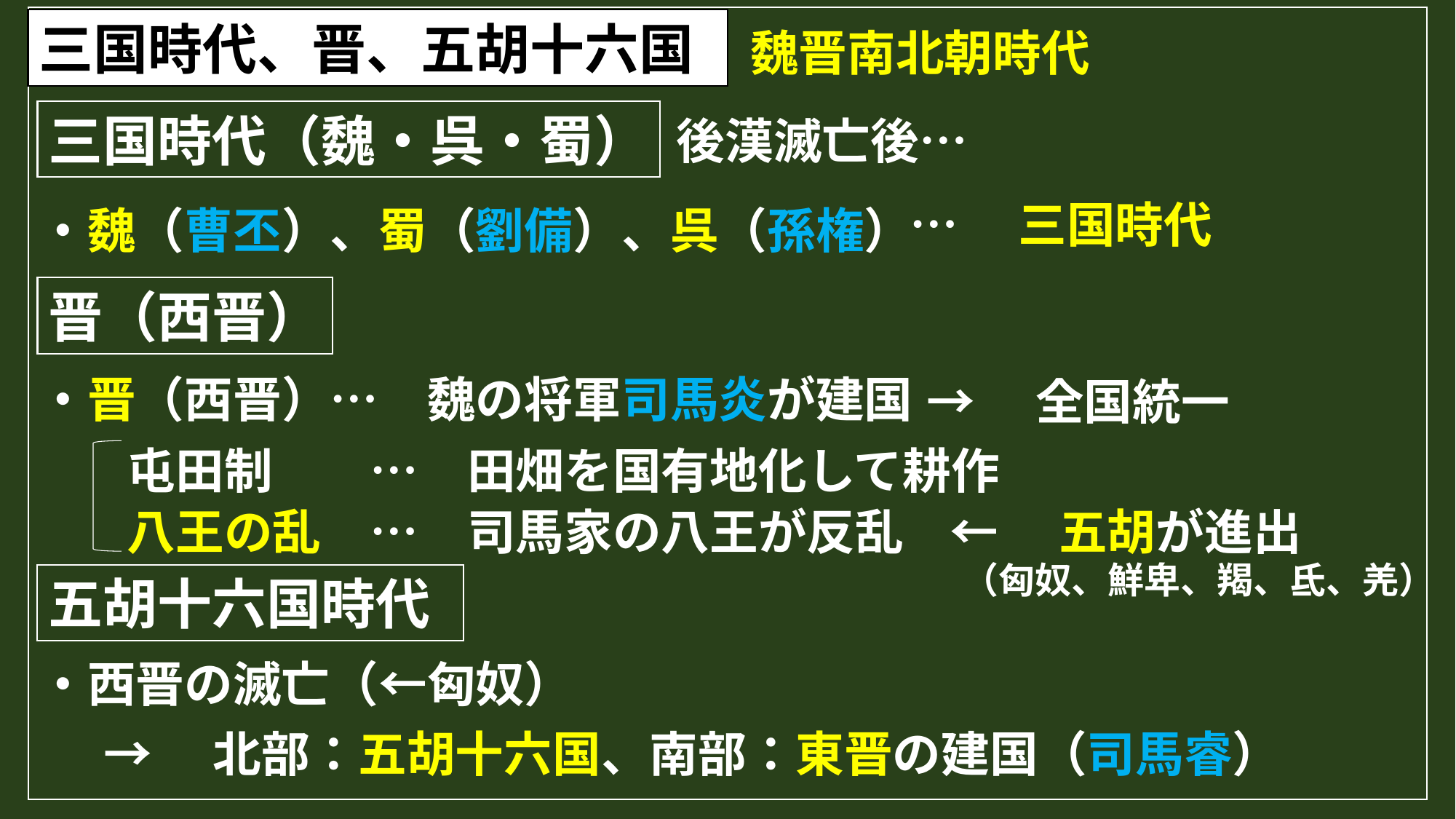

三国時代、晋、五胡十六国
魏晋南北朝時代
三国時代（魏・呉・蜀）
後漢滅亡後…
…　三国時代
・魏（曹丕）、蜀（劉備）、呉（孫権）
晋（西晋）
・晋（西晋）…　魏の将軍司馬炎が建国
→　全国統一
屯田制　　…　田畑を国有地化して耕作

八王の乱　…　司馬家の八王が反乱
←　五胡が進出
（匈奴、鮮卑、羯、氐、羌）
五胡十六国時代
・西晋の滅亡（←匈奴）
→　北部：五胡十六国、南部：東晋の建国（司馬睿）